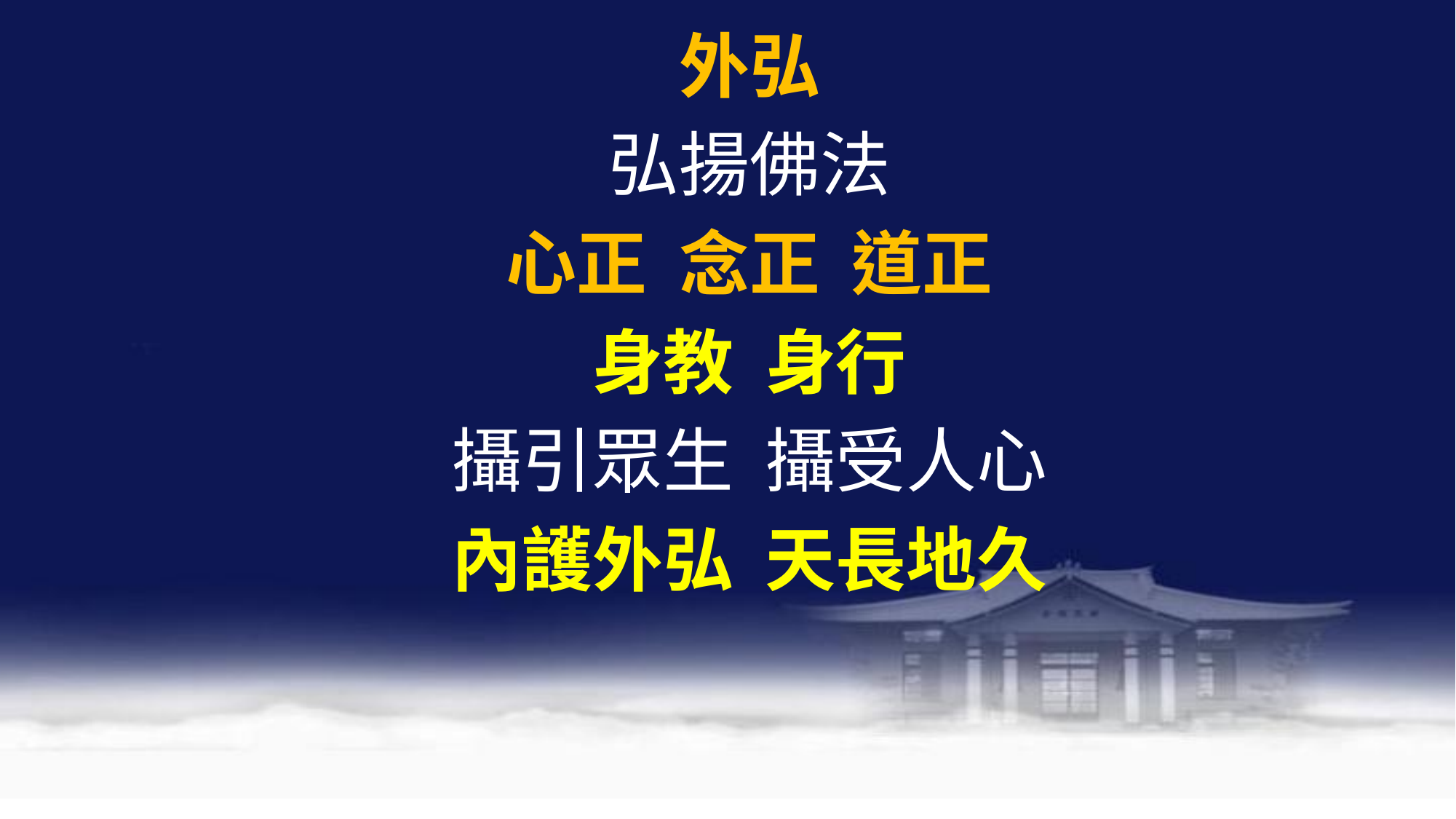

外弘
弘揚佛法
心正  念正  道正
身教  身行
攝引眾生  攝受人心
內護外弘  天長地久